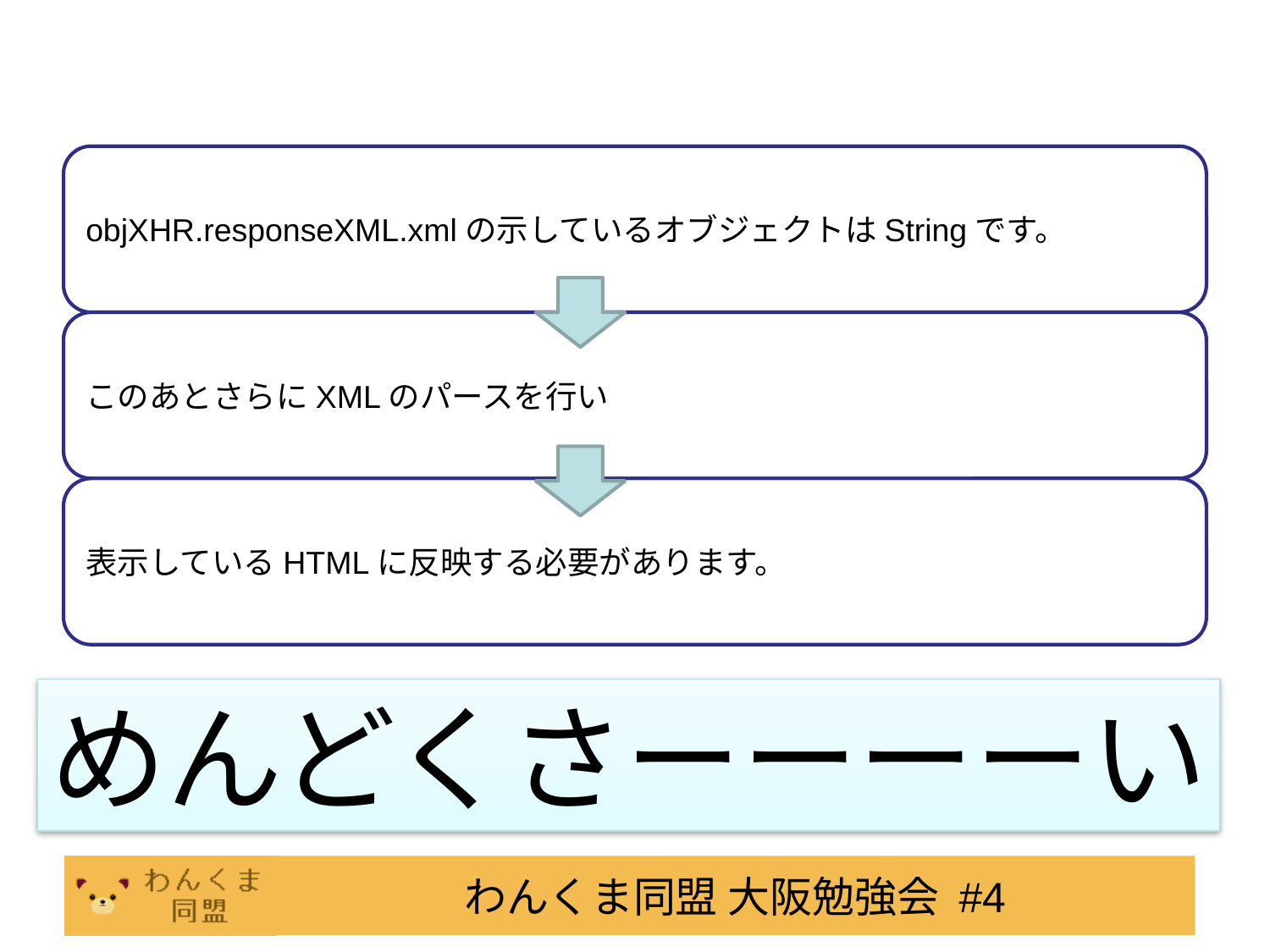

#
objXHR.responseXML.xmlの示しているオブジェクトはStringです。
このあとさらにXMLのパースを行い
表示しているHTMLに反映する必要があります。

めんどくさーーーーい